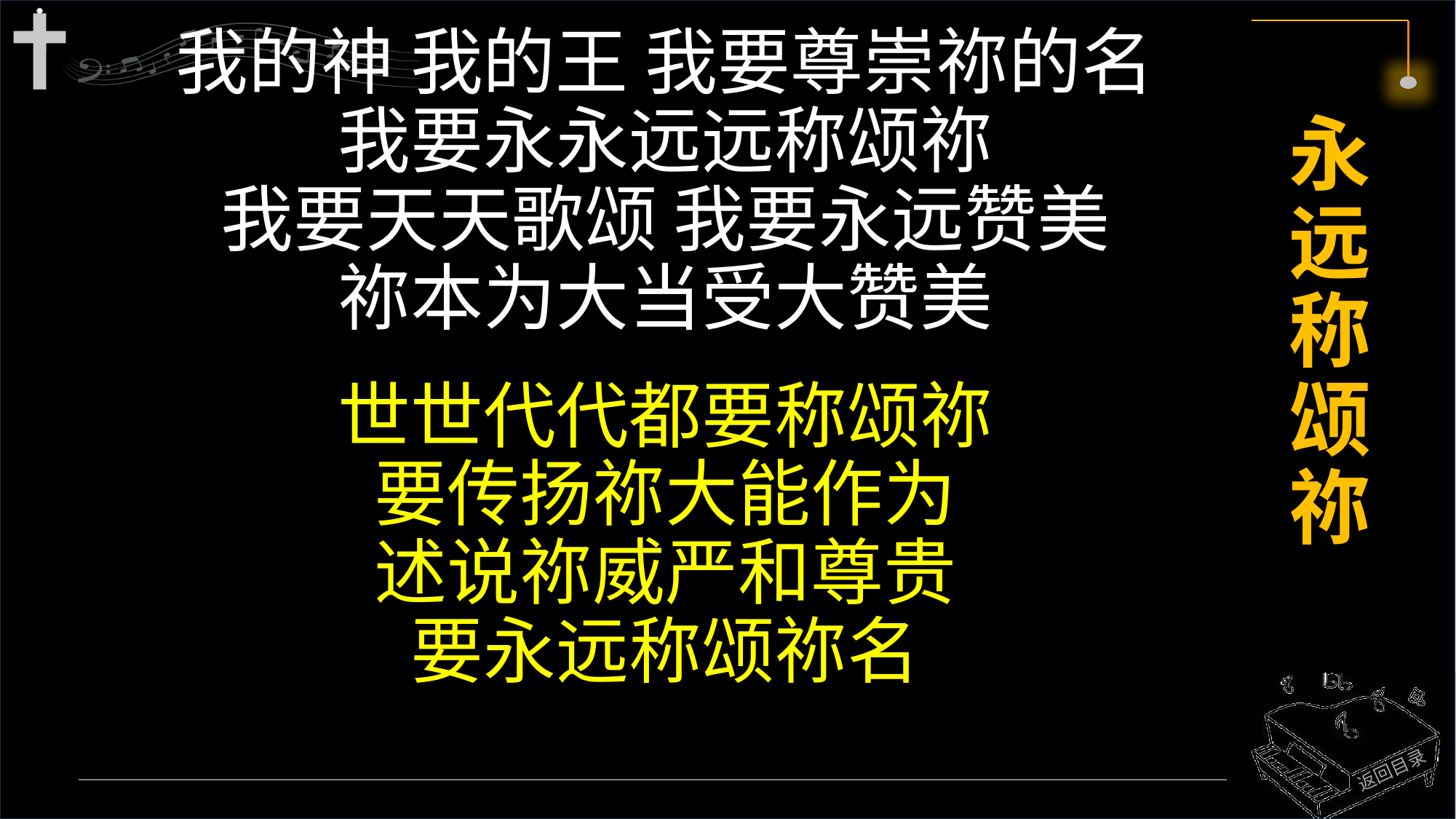

我的神 我的王 我要尊崇祢的名
我要永永远远称颂祢
我要天天歌颂 我要永远赞美
祢本为大当受大赞美
世世代代都要称颂祢
要传扬祢大能作为
述说祢威严和尊贵
要永远称颂祢名
# 永远称颂祢